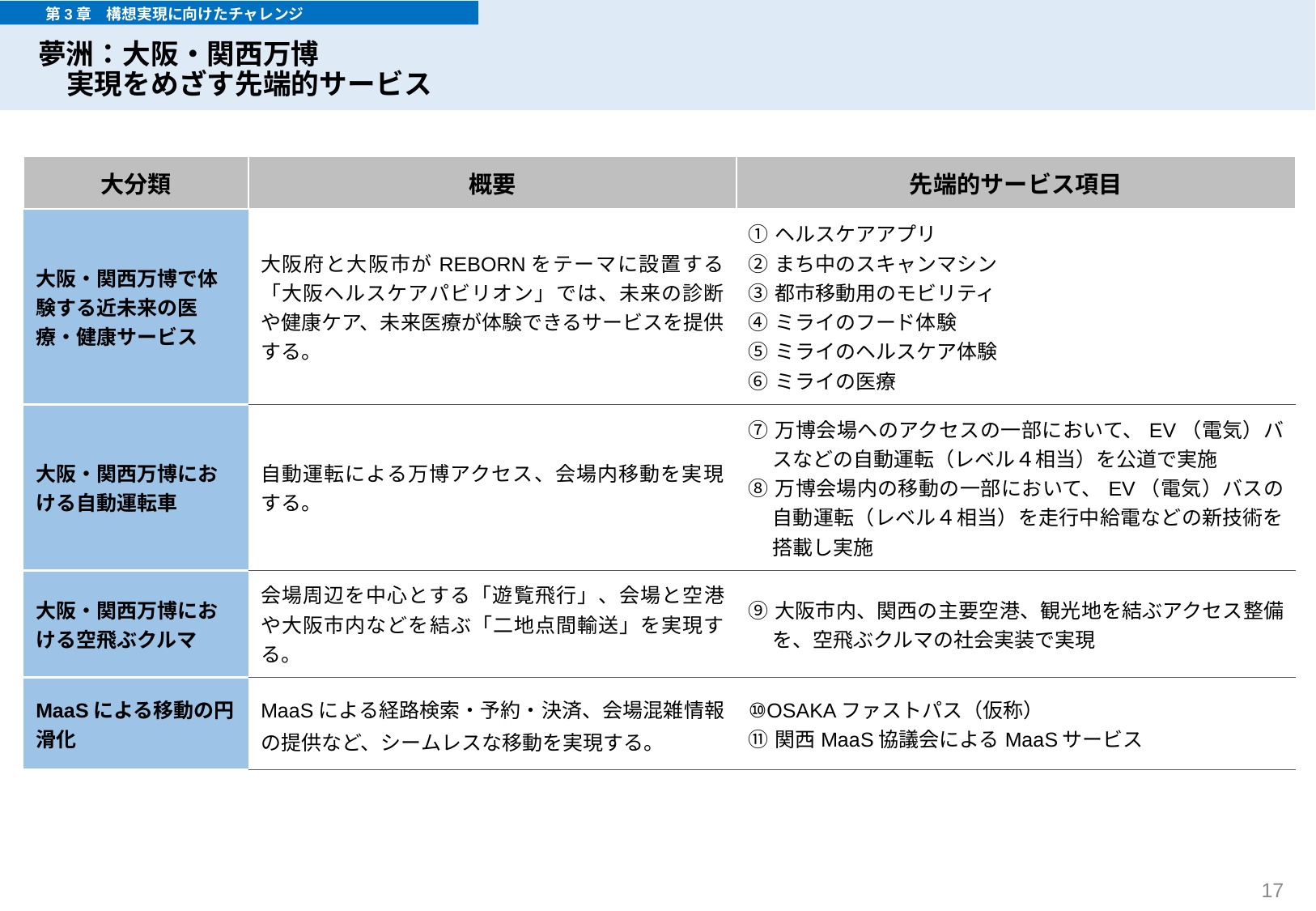

# 夢洲：大阪・関西万博 　実現をめざす先端的サービス

　　　第3章　構想実現に向けたチャレンジ
| 大分類 | 概要 | 先端的サービス項目 |
| --- | --- | --- |
| 大阪・関西万博で体験する近未来の医療・健康サービス | 大阪府と大阪市がREBORNをテーマに設置する「大阪ヘルスケアパビリオン」では、未来の診断や健康ケア、未来医療が体験できるサービスを提供する。 | ①ヘルスケアアプリ ②まち中のスキャンマシン ③都市移動用のモビリティ ④ミライのフード体験 ⑤ミライのヘルスケア体験 ⑥ミライの医療 |
| 大阪・関西万博における自動運転車 | 自動運転による万博アクセス、会場内移動を実現する。 | ⑦万博会場へのアクセスの一部において、EV（電気）バスなどの自動運転（レベル４相当）を公道で実施　 ⑧万博会場内の移動の一部において、EV（電気）バスの自動運転（レベル４相当）を走行中給電などの新技術を搭載し実施 |
| 大阪・関西万博における空飛ぶクルマ | 会場周辺を中心とする「遊覧飛行」、会場と空港や大阪市内などを結ぶ「二地点間輸送」を実現する。 | ⑨大阪市内、関西の主要空港、観光地を結ぶアクセス整備を、空飛ぶクルマの社会実装で実現 |
| MaaSによる移動の円滑化 | MaaSによる経路検索・予約・決済、会場混雑情報の提供など、シームレスな移動を実現する。 | ⑩OSAKAファストパス（仮称） ⑪関西MaaS協議会によるMaaSサービス |
17